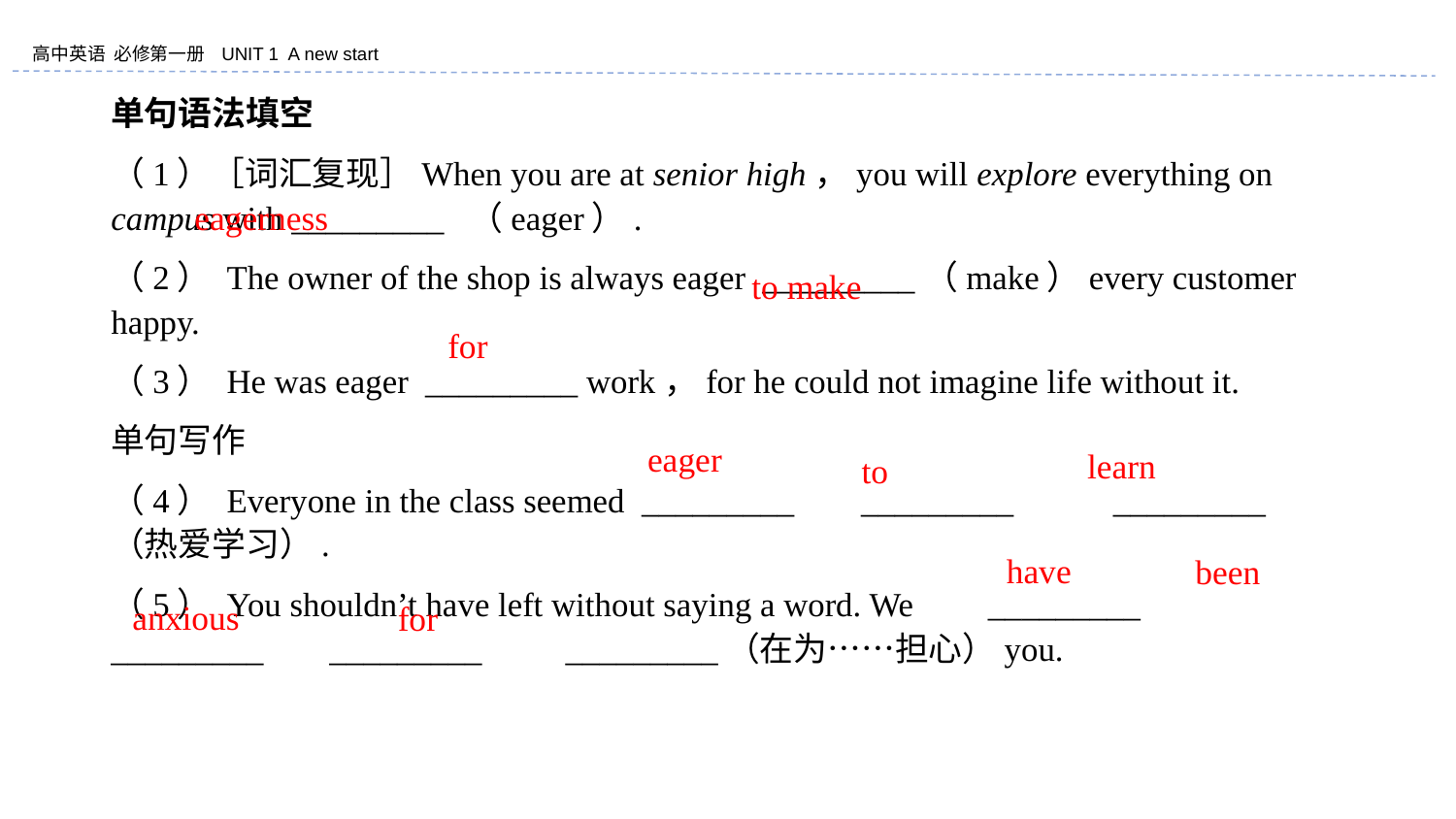

单句语法填空
（1）［词汇复现］When you are at senior high，you will explore everything on campus with _________  （eager）.
（2） The owner of the shop is always eager  _________（make）every customer happy.
（3） He was eager  _________ work，for he could not imagine life without it.
单句写作
（4） Everyone in the class seemed  _________ 　 _________ 　　 _________　（热爱学习）.
（5） You shouldn’t have left without saying a word. We 　  _________ 　 _________ 　 _________　　_________（在为……担心）you.

eagerness
to make
for
eager
learn
to
have
been
anxious
for